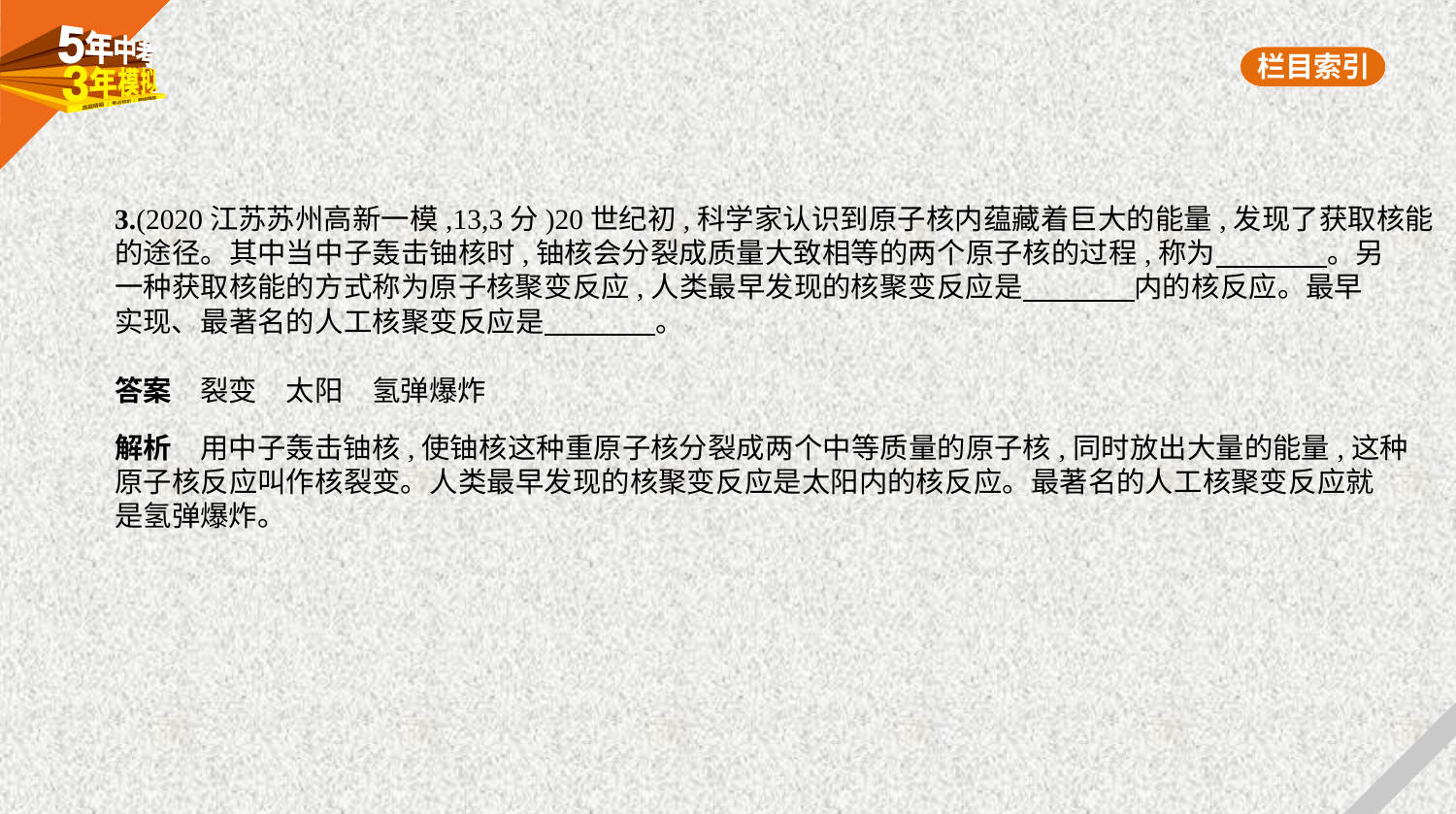

3.(2020江苏苏州高新一模,13,3分)20世纪初,科学家认识到原子核内蕴藏着巨大的能量,发现了获取核能
的途径。其中当中子轰击铀核时,铀核会分裂成质量大致相等的两个原子核的过程,称为　　　    。另
一种获取核能的方式称为原子核聚变反应,人类最早发现的核聚变反应是　　　    内的核反应。最早
实现、最著名的人工核聚变反应是　　　    。
答案　裂变　太阳　氢弹爆炸
解析　用中子轰击铀核,使铀核这种重原子核分裂成两个中等质量的原子核,同时放出大量的能量,这种
原子核反应叫作核裂变。人类最早发现的核聚变反应是太阳内的核反应。最著名的人工核聚变反应就
是氢弹爆炸。